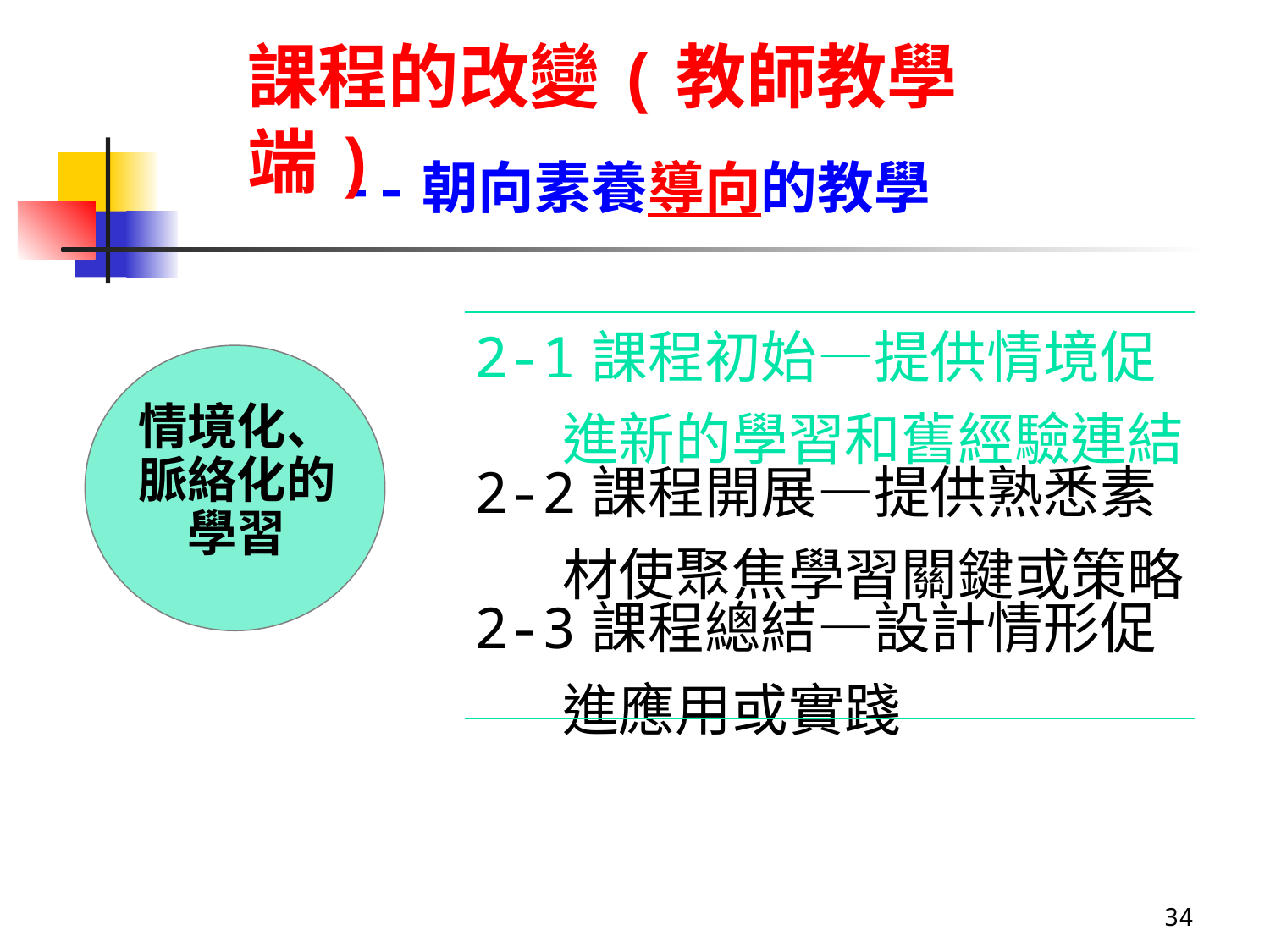

課程的改變(教師教學端)
--朝向素養導向的教學

情境化、脈絡化的學習
| 2-1課程初始—提供情境促進新的學習和舊經驗連結 |
| --- |
| 2-2課程開展—提供熟悉素材使聚焦學習關鍵或策略 |
| 2-3課程總結—設計情形促進應用或實踐 |

34